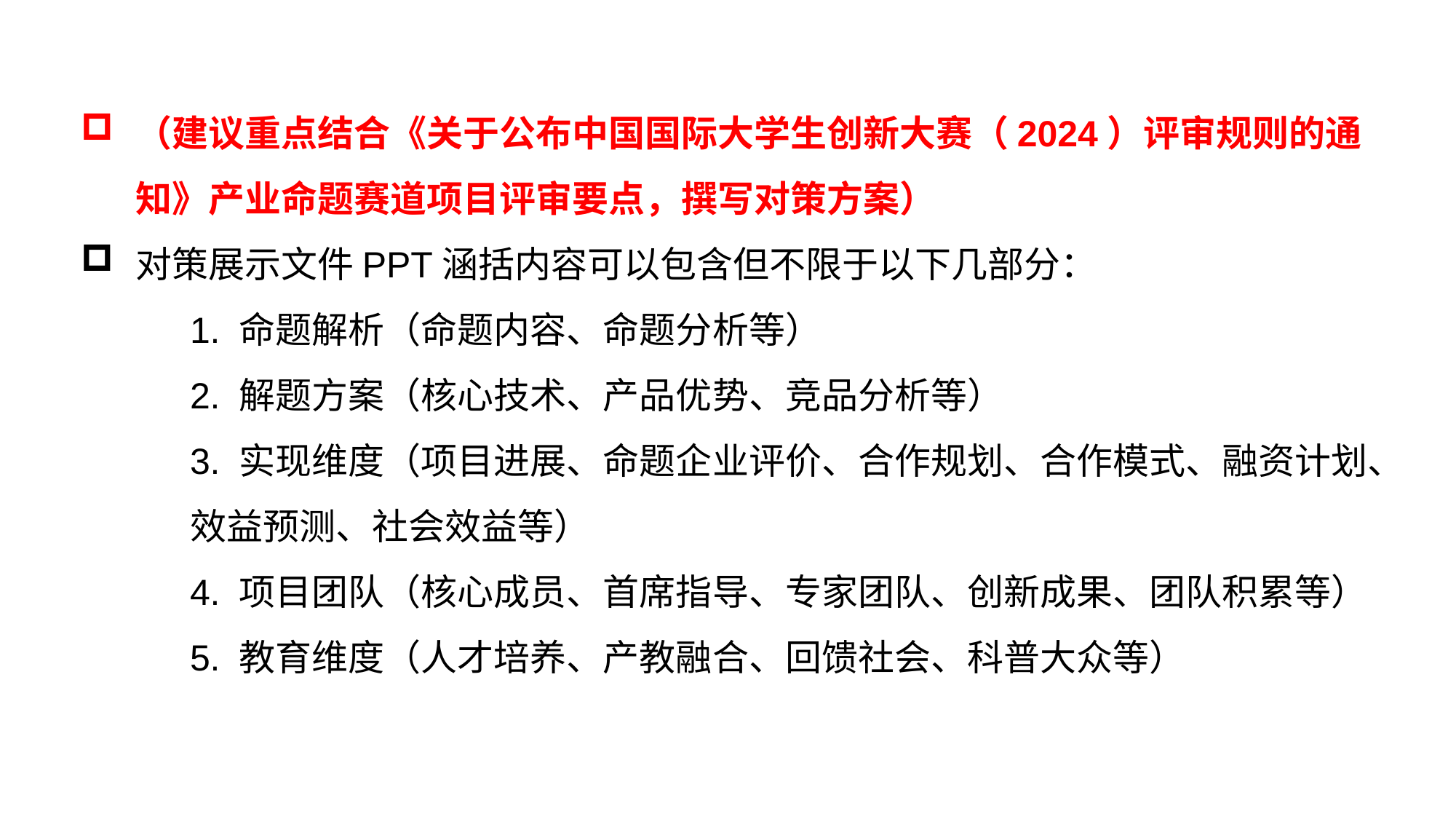

（建议重点结合《关于公布中国国际大学生创新大赛（2024）评审规则的通知》产业命题赛道项目评审要点，撰写对策方案）
对策展示文件PPT涵括内容可以包含但不限于以下几部分：
    	1. 命题解析（命题内容、命题分析等）
    	2. 解题方案（核心技术、产品优势、竞品分析等）
3. 实现维度（项目进展、命题企业评价、合作规划、合作模式、融资计划、效益预测、社会效益等）
	4. 项目团队（核心成员、首席指导、专家团队、创新成果、团队积累等）
	5. 教育维度（人才培养、产教融合、回馈社会、科普大众等）